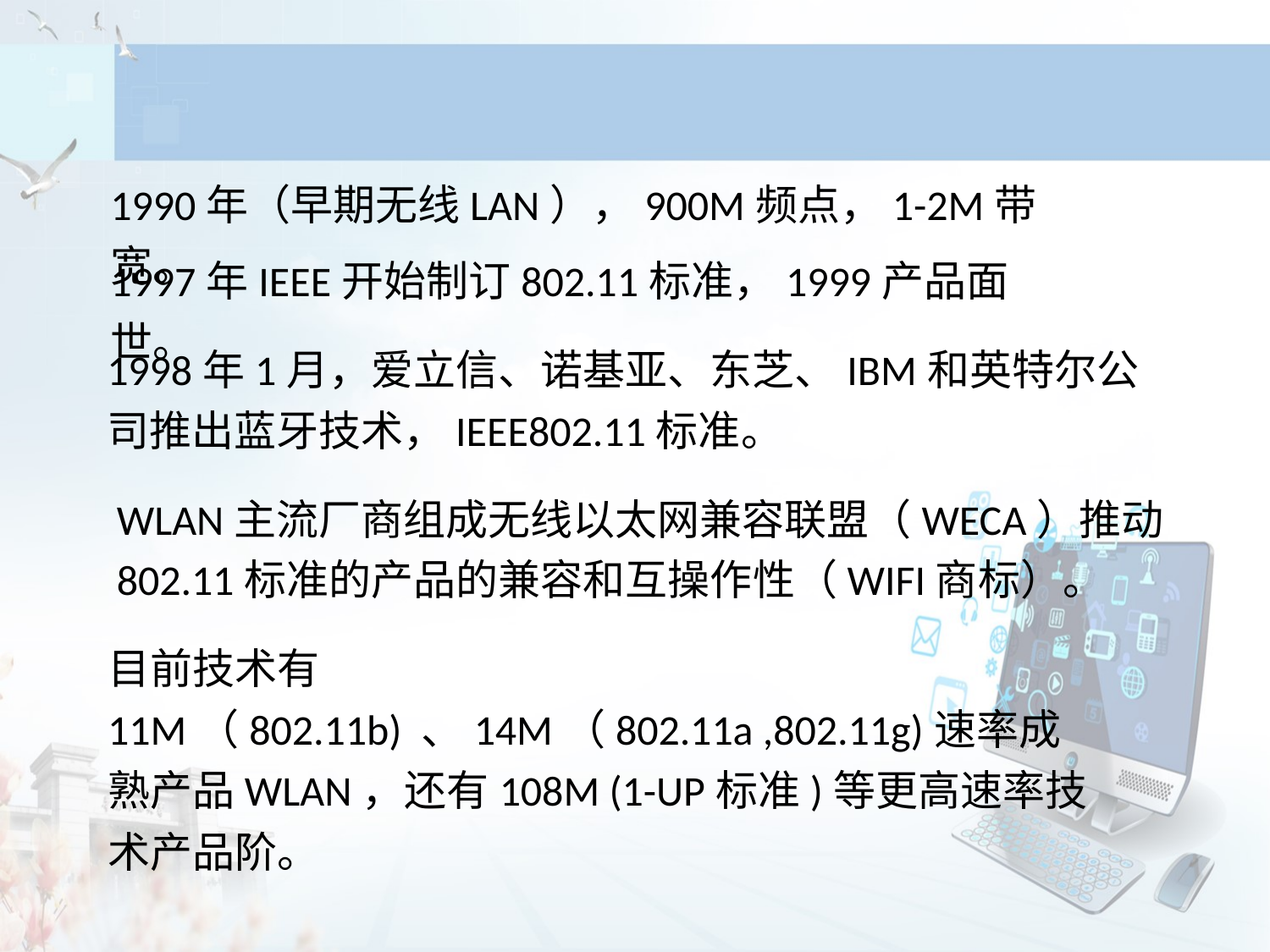

1990年（早期无线LAN），900M频点，1-2M带宽。
1997年IEEE开始制订802.11标准，1999产品面世。
1998年1月，爱立信、诺基亚、东芝、IBM和英特尔公司推出蓝牙技术，IEEE802.11标准。
WLAN主流厂商组成无线以太网兼容联盟（WECA）推动802.11标准的产品的兼容和互操作性（WIFI商标）。
目前技术有11M（802.11b) 、14M（802.11a ,802.11g)速率成熟产品WLAN，还有108M (1-UP标准)等更高速率技术产品阶。